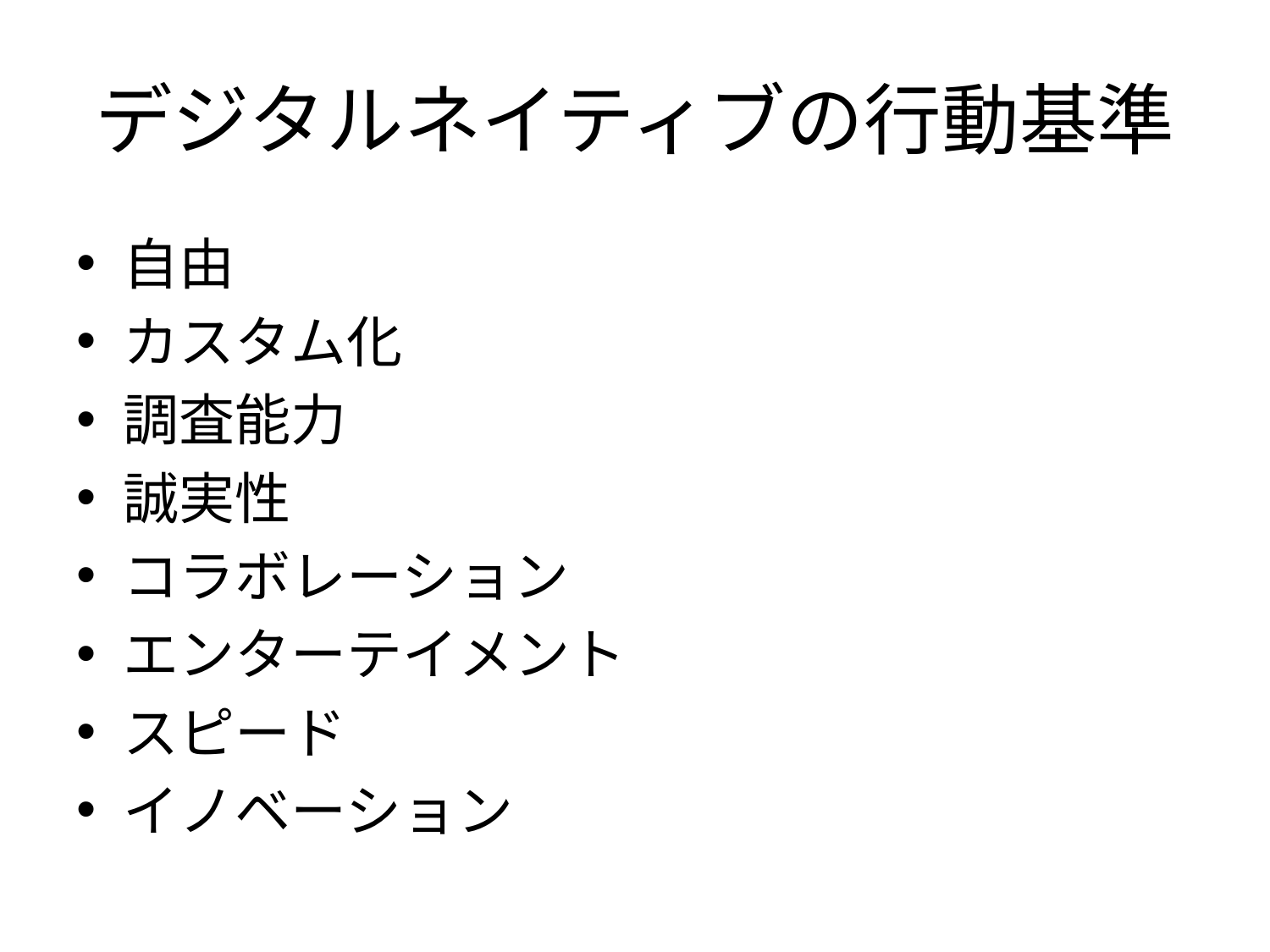

# デジタルネイティブの行動基準
自由
カスタム化
調査能力
誠実性
コラボレーション
エンターテイメント
スピード
イノベーション